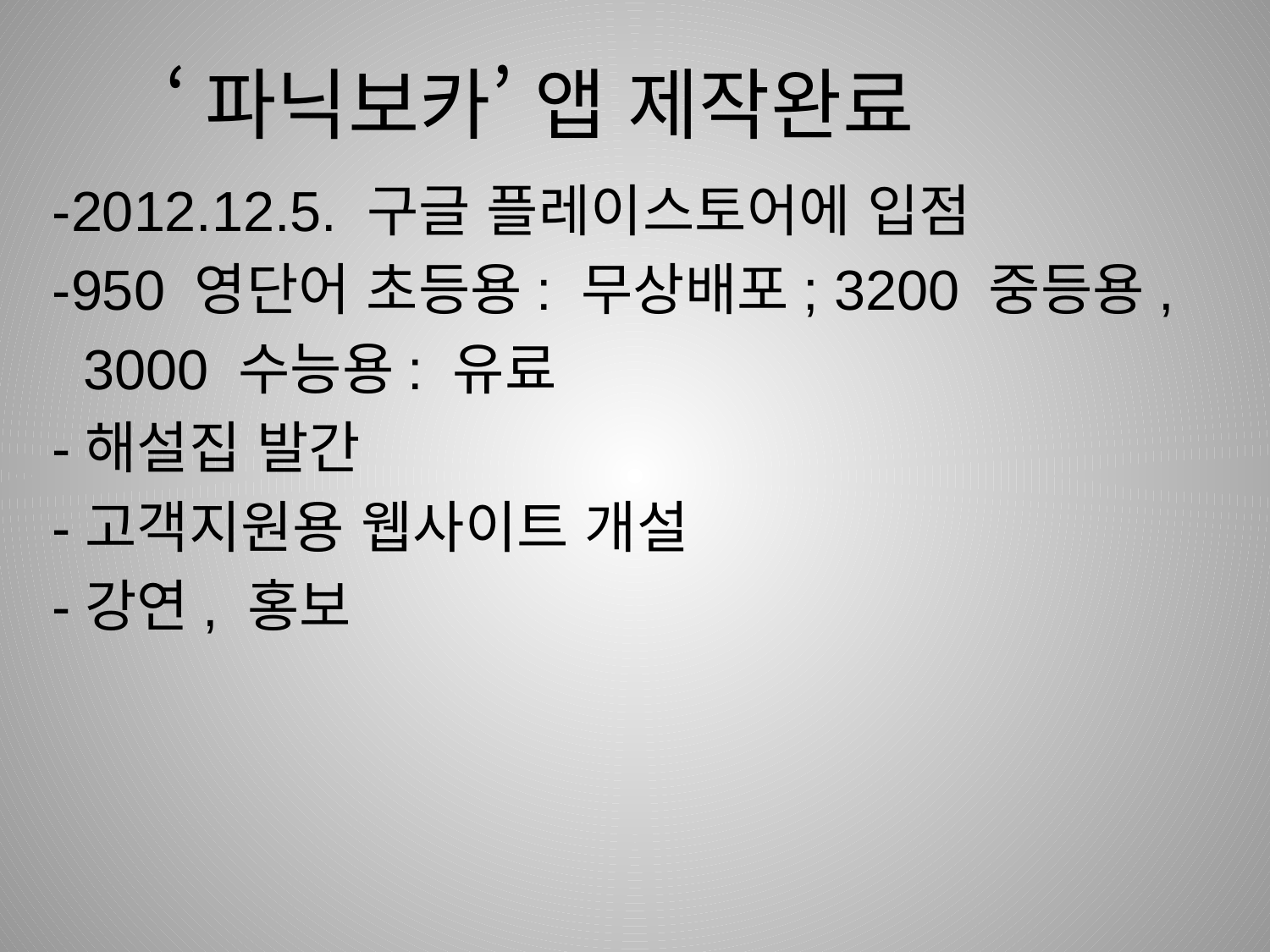

# ‘파닉보카’ 앱 제작완료
-2012.12.5. 구글 플레이스토어에 입점
-950 영단어 초등용: 무상배포; 3200 중등용,
  3000 수능용: 유료
-해설집 발간
-고객지원용 웹사이트 개설
-강연, 홍보